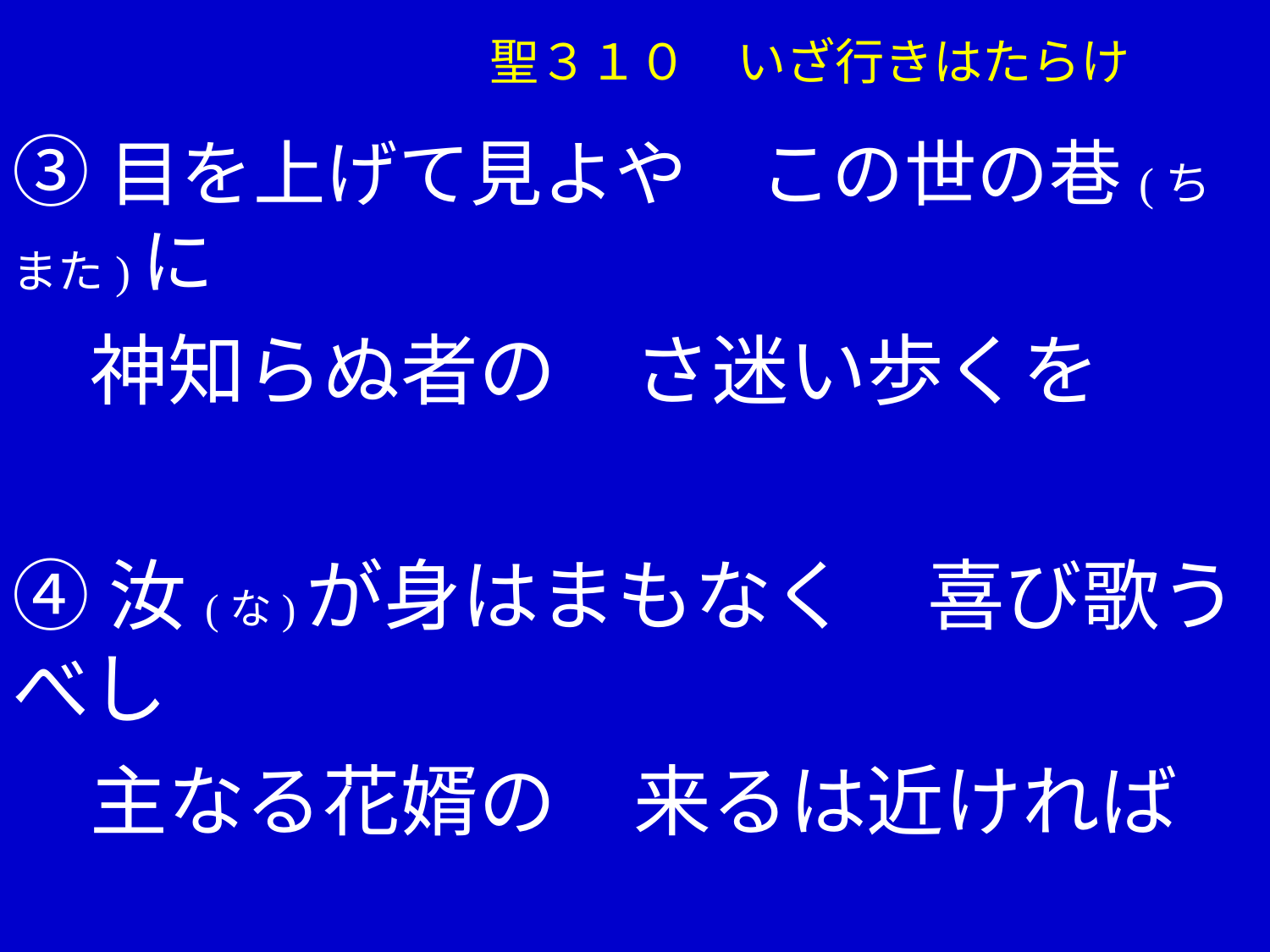

聖３１０　いざ行きはたらけ
③目を上げて見よや　この世の巷(ちまた)に
　神知らぬ者の　さ迷い歩くを

④汝(な)が身はまもなく　喜び歌うべし
　主なる花婿の　来るは近ければ